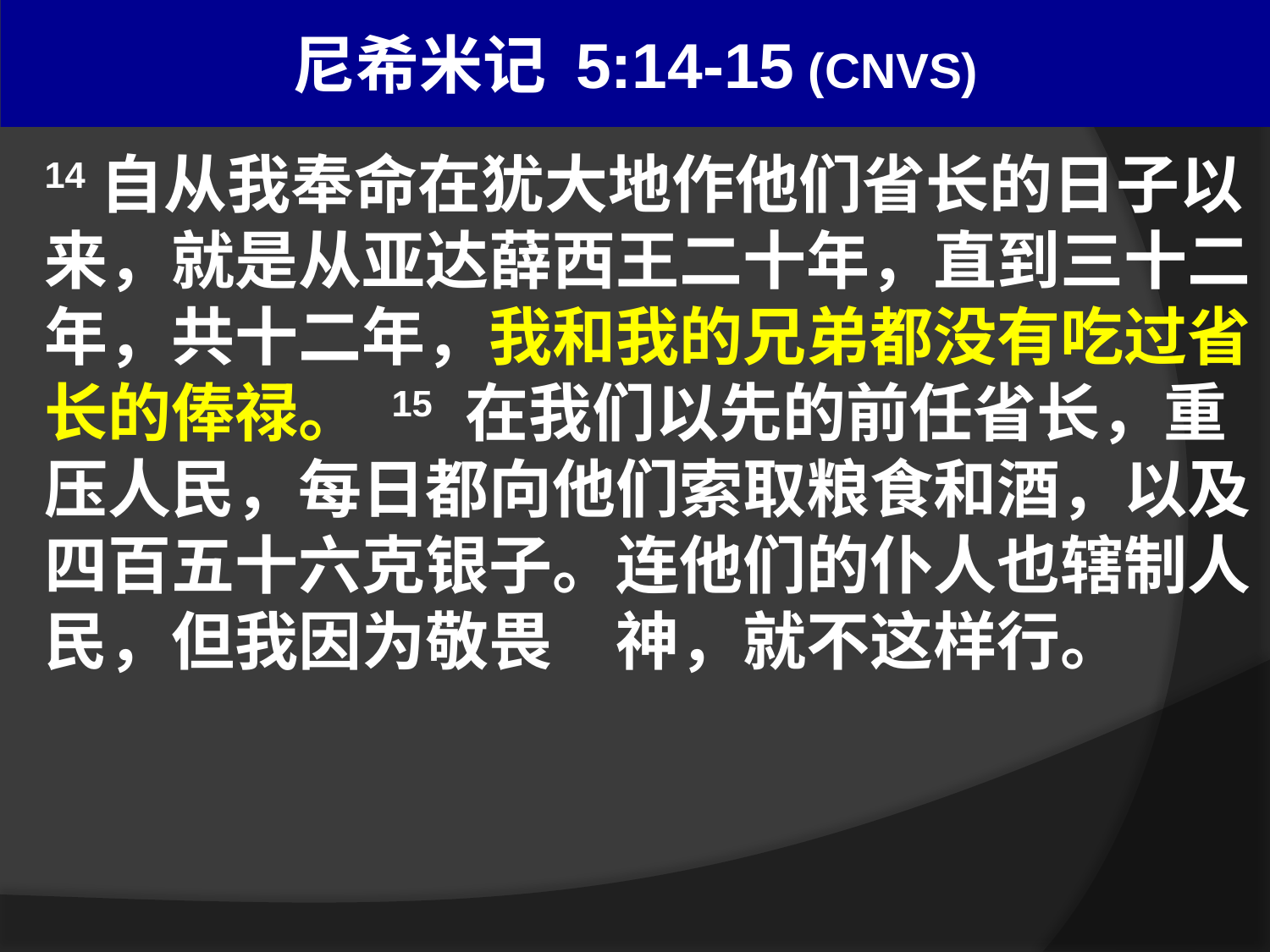

# 尼希米记 5:14-15 (CNVS)
14自从我奉命在犹大地作他们省长的日子以来，就是从亚达薛西王二十年，直到三十二年，共十二年，我和我的兄弟都没有吃过省长的俸禄。 15 在我们以先的前任省长，重压人民，每日都向他们索取粮食和酒，以及四百五十六克银子。连他们的仆人也辖制人民，但我因为敬畏　神，就不这样行。